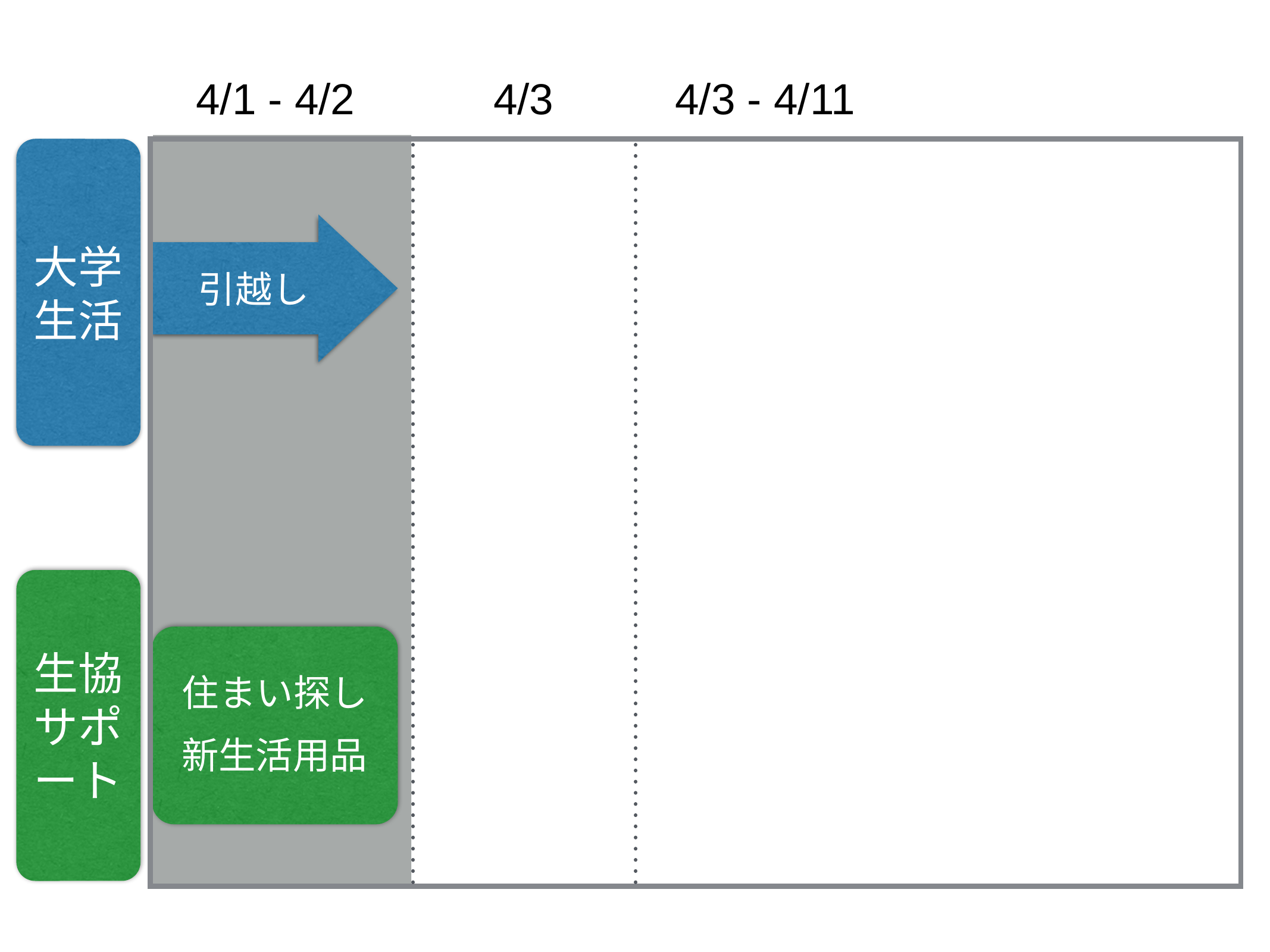

4/1 - 4/2
4/3
4/3 - 4/11

引越し
大学
生活

住まい探し
新生活用品
生協
サポ
ート